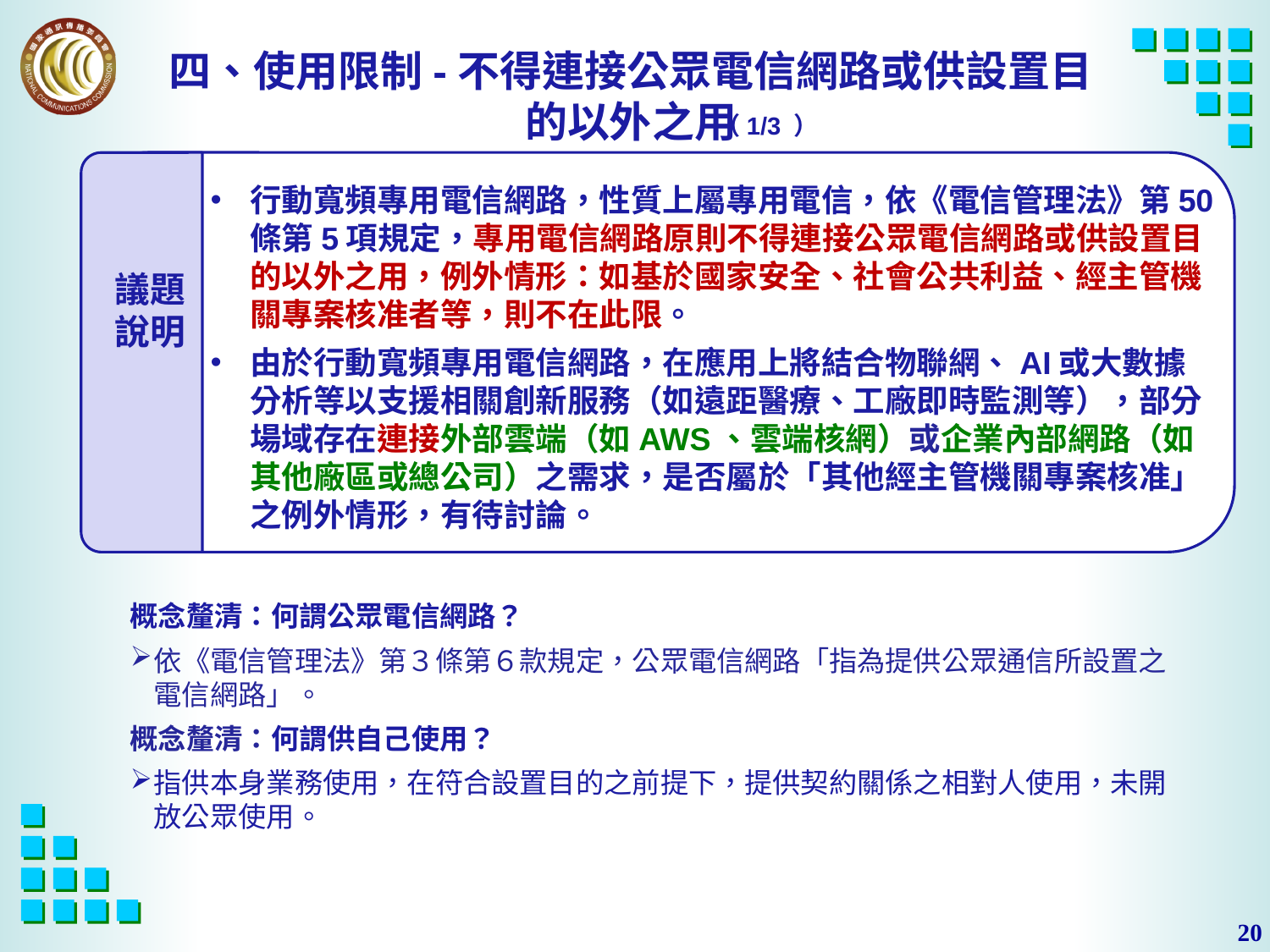

# 四、使用限制-不得連接公眾電信網路或供設置目的以外之用
（1/3 ）

行動寬頻專用電信網路，性質上屬專用電信，依《電信管理法》第50條第5項規定，專用電信網路原則不得連接公眾電信網路或供設置目的以外之用，例外情形：如基於國家安全、社會公共利益、經主管機關專案核准者等，則不在此限。
由於行動寬頻專用電信網路，在應用上將結合物聯網、AI或大數據分析等以支援相關創新服務（如遠距醫療、工廠即時監測等），部分場域存在連接外部雲端（如AWS、雲端核網）或企業內部網路（如其他廠區或總公司）之需求，是否屬於「其他經主管機關專案核准」之例外情形，有待討論。

議題
說明

概念釐清：何謂公眾電信網路？
依《電信管理法》第３條第６款規定，公眾電信網路「指為提供公眾通信所設置之電信網路」。
概念釐清：何謂供自己使用？
指供本身業務使用，在符合設置目的之前提下，提供契約關係之相對人使用，未開放公眾使用。